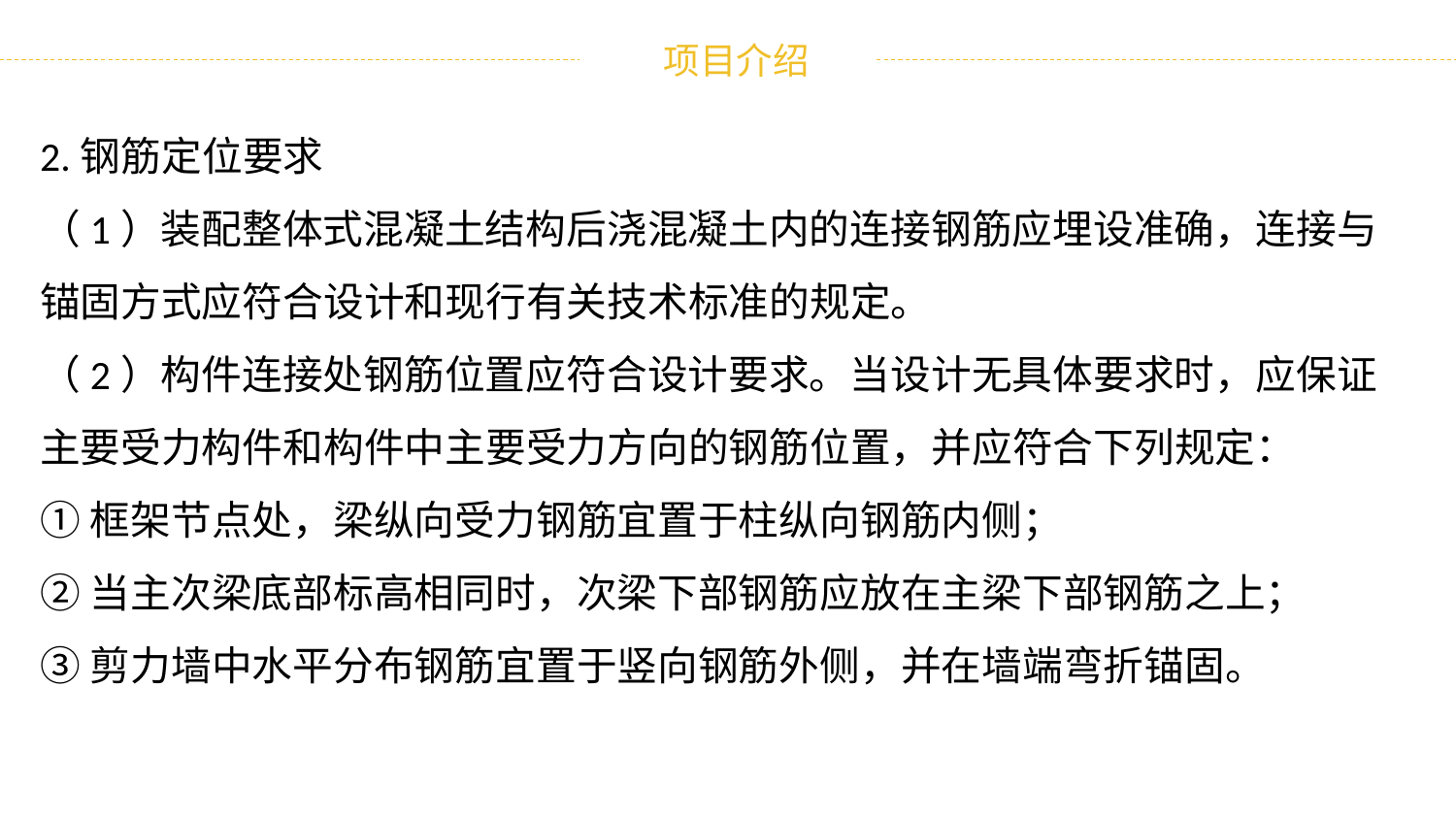

2.钢筋定位要求
（1）装配整体式混凝土结构后浇混凝土内的连接钢筋应埋设准确，连接与锚固方式应符合设计和现行有关技术标准的规定。
（2）构件连接处钢筋位置应符合设计要求。当设计无具体要求时，应保证主要受力构件和构件中主要受力方向的钢筋位置，并应符合下列规定：
①框架节点处，梁纵向受力钢筋宜置于柱纵向钢筋内侧；
②当主次梁底部标高相同时，次梁下部钢筋应放在主梁下部钢筋之上；
③剪力墙中水平分布钢筋宜置于竖向钢筋外侧，并在墙端弯折锚固。